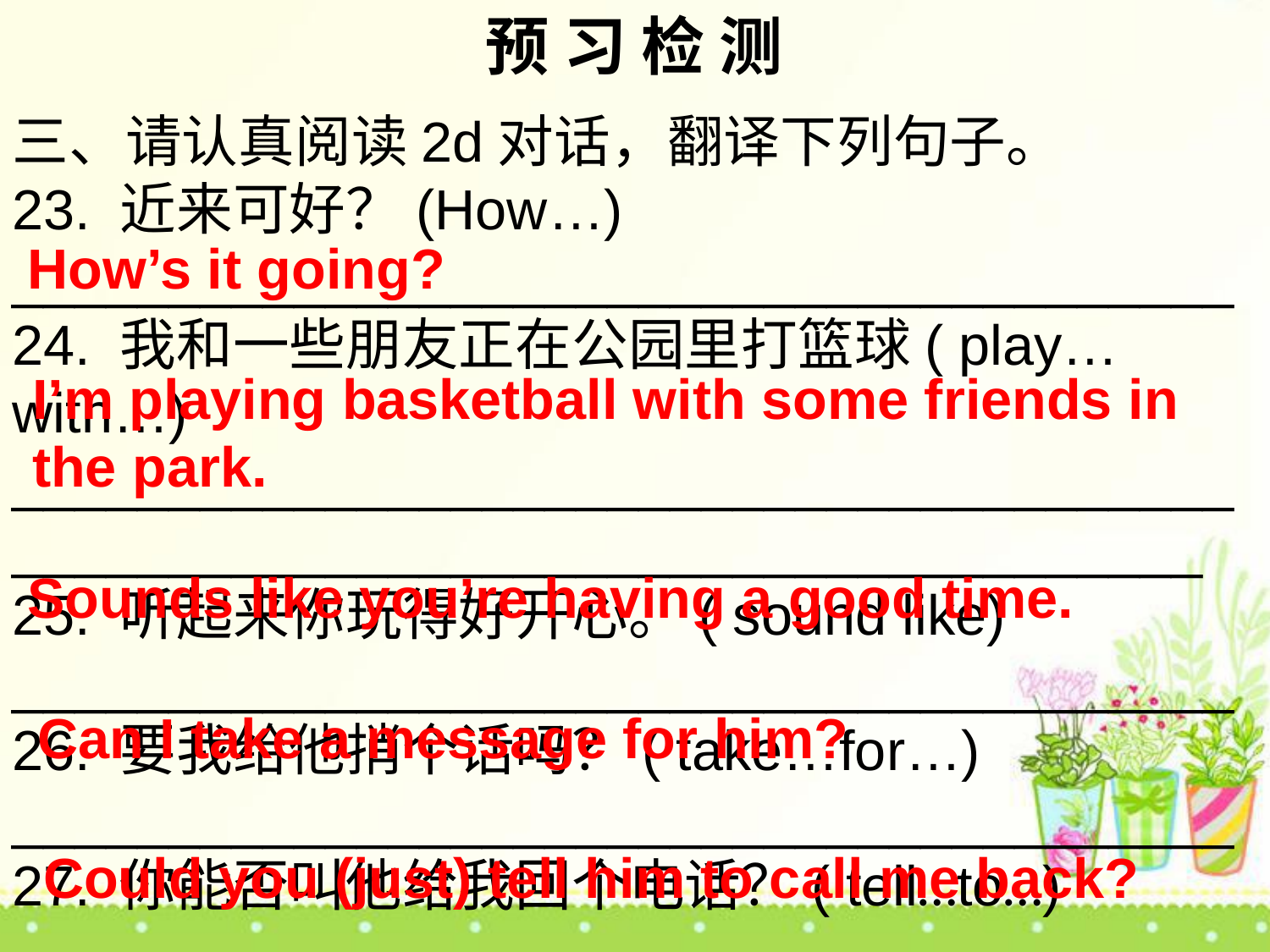

预 习 检 测
三、请认真阅读2d对话，翻译下列句子。
23. 近来可好？(How…) _______________________________________
24. 我和一些朋友正在公园里打篮球( play…with…)
_____________________________________________________________________________
25. 听起来你玩得好开心。( sound like)
_______________________________________
26. 要我给他捎个话吗？( take…for…)
_______________________________________
27. 你能否叫他给我回个电话？( tell…to…)
_______________________________________

How’s it going?
I’m playing basketball with some friends in the park.
Sounds like you’re having a good time.
Can I take a message for him?
 Could you (just) tell him to call me back?